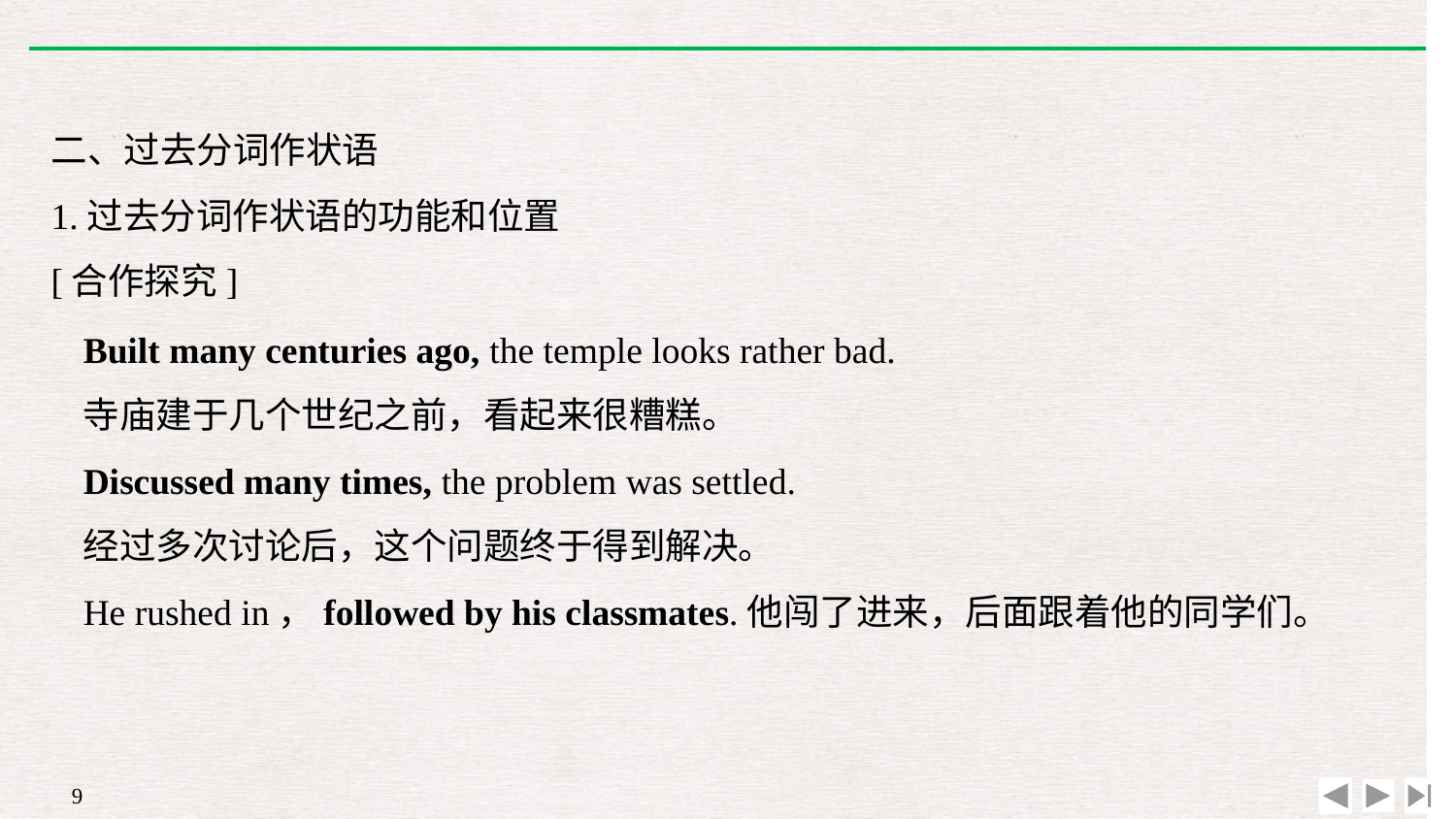

二、过去分词作状语
1.过去分词作状语的功能和位置
[合作探究]
Built many centuries ago, the temple looks rather bad.
寺庙建于几个世纪之前，看起来很糟糕。
Discussed many times, the problem was settled.
经过多次讨论后，这个问题终于得到解决。
He rushed in，followed by his classmates.他闯了进来，后面跟着他的同学们。